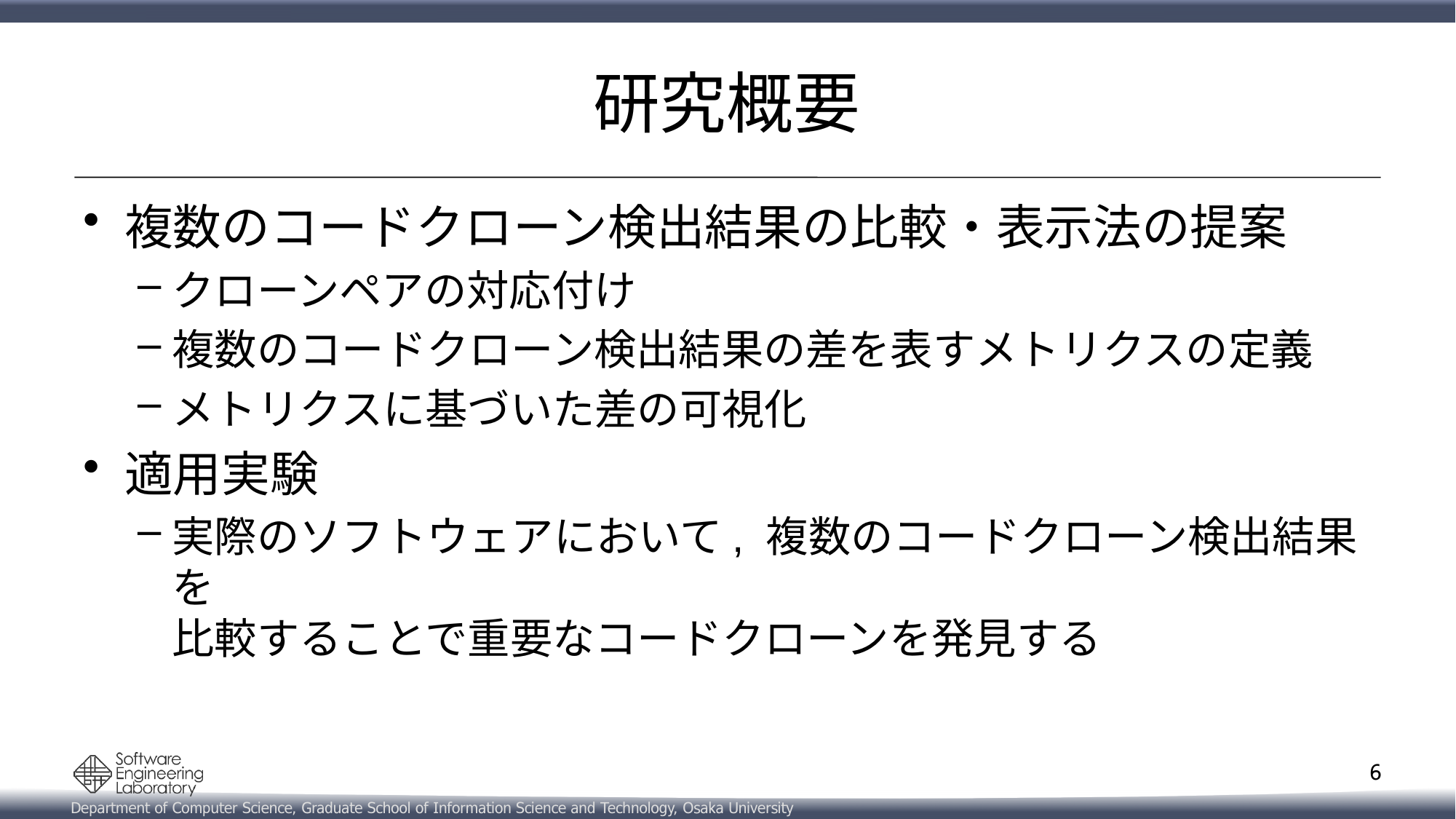

# 研究概要
複数のコードクローン検出結果の比較・表示法の提案
クローンペアの対応付け
複数のコードクローン検出結果の差を表すメトリクスの定義
メトリクスに基づいた差の可視化
適用実験
実際のソフトウェアにおいて, 複数のコードクローン検出結果を
比較することで重要なコードクローンを発見する

6